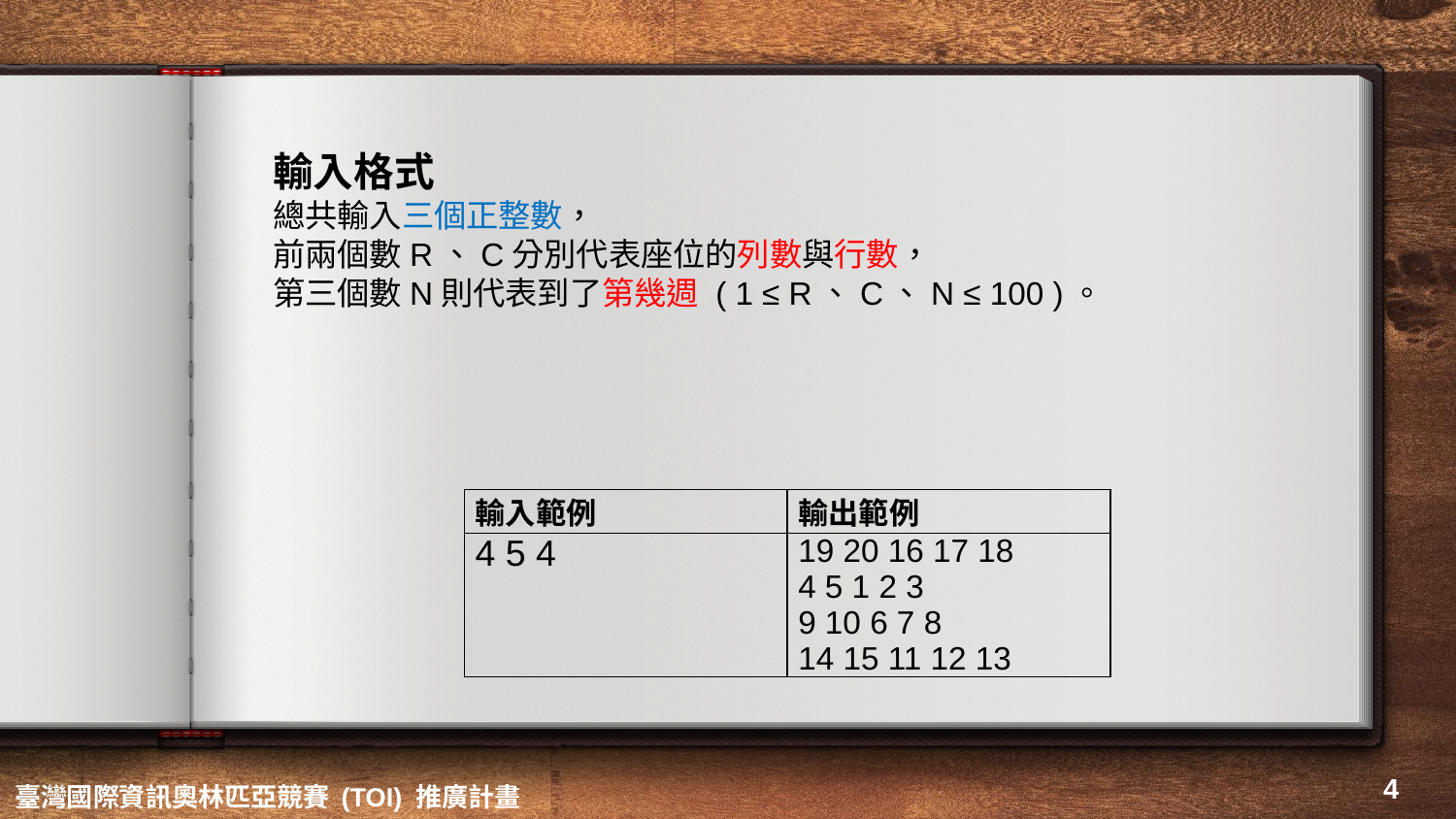

輸入格式
總共輸入三個正整數，
前兩個數R、C分別代表座位的列數與行數，
第三個數N則代表到了第幾週 ( 1 ≤ R、C、N ≤ 100 )。

| 輸入範例 | 輸出範例 |
| --- | --- |
| 4 5 4 | 19 20 16 17 18 4 5 1 2 3 9 10 6 7 8 14 15 11 12 13 |
4